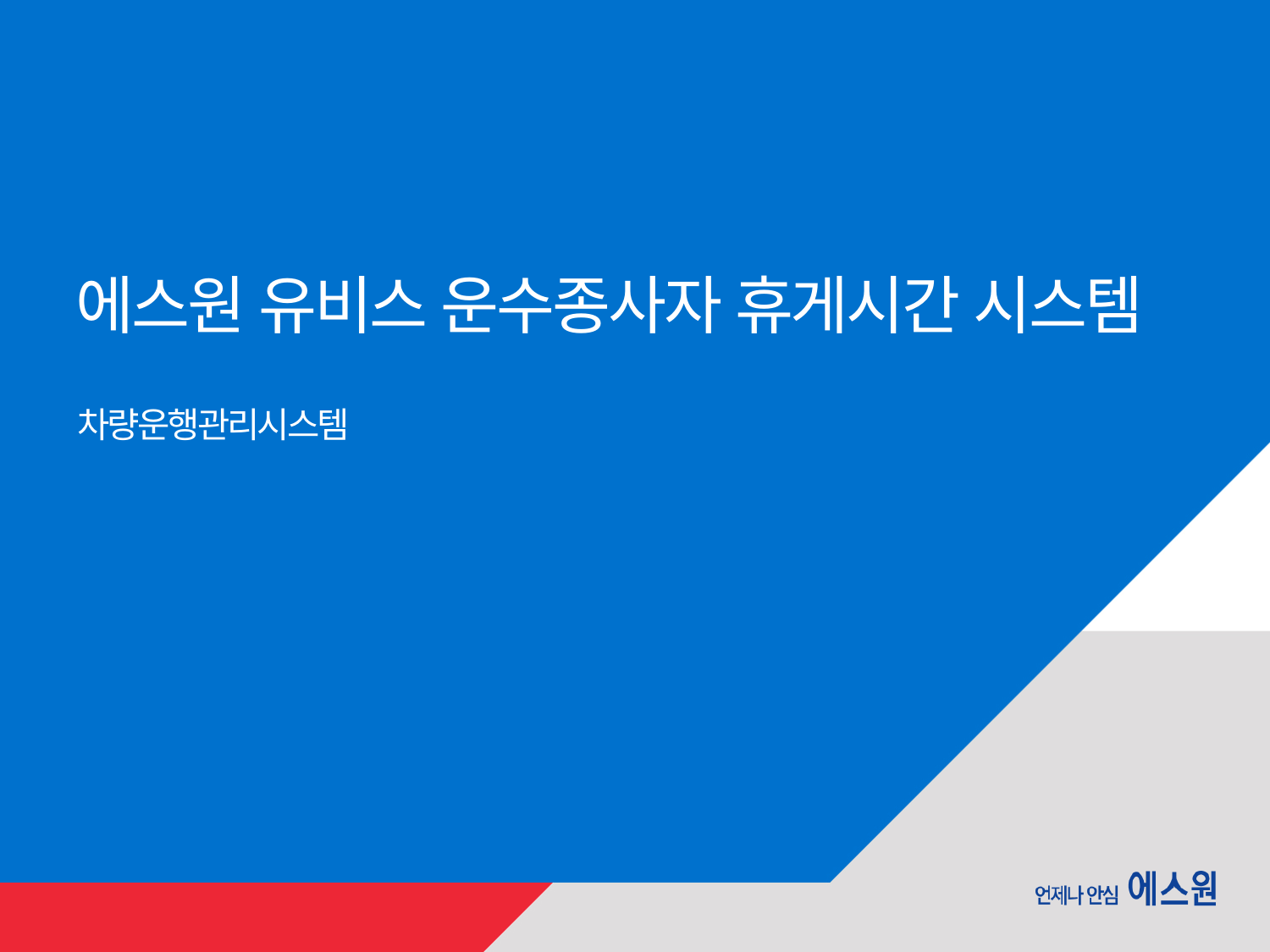

# 에스원 유비스 운수종사자 휴게시간 시스템
차량운행관리시스템